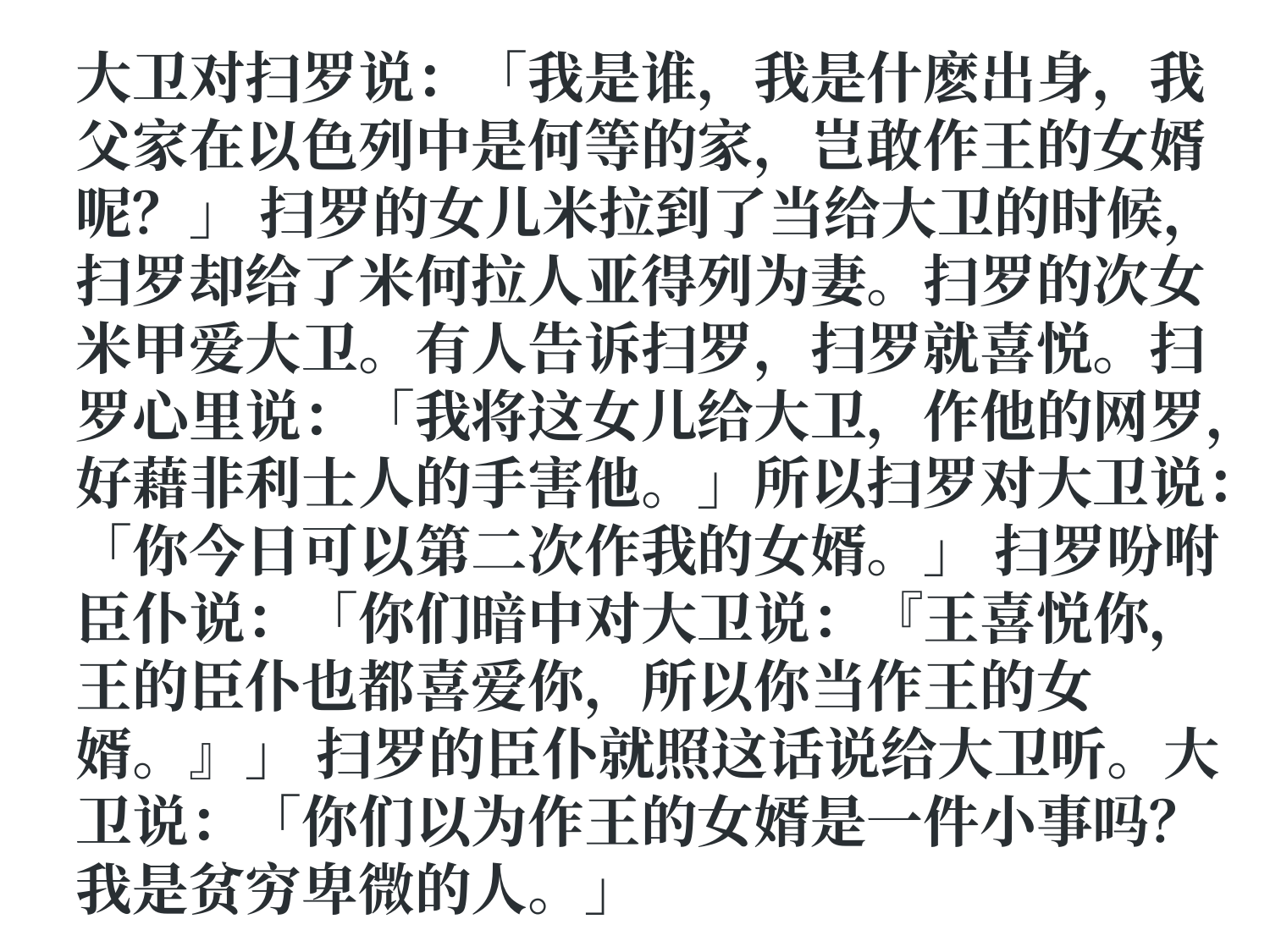

大卫对扫罗说：「我是谁，我是什麽出身，我父家在以色列中是何等的家，岂敢作王的女婿呢？」 扫罗的女儿米拉到了当给大卫的时候，扫罗却给了米何拉人亚得列为妻。扫罗的次女米甲爱大卫。有人告诉扫罗，扫罗就喜悦。扫罗心里说：「我将这女儿给大卫，作他的网罗，好藉非利士人的手害他。」所以扫罗对大卫说：「你今日可以第二次作我的女婿。」 扫罗吩咐臣仆说：「你们暗中对大卫说：『王喜悦你，王的臣仆也都喜爱你，所以你当作王的女婿。』」 扫罗的臣仆就照这话说给大卫听。大卫说：「你们以为作王的女婿是一件小事吗？我是贫穷卑微的人。」